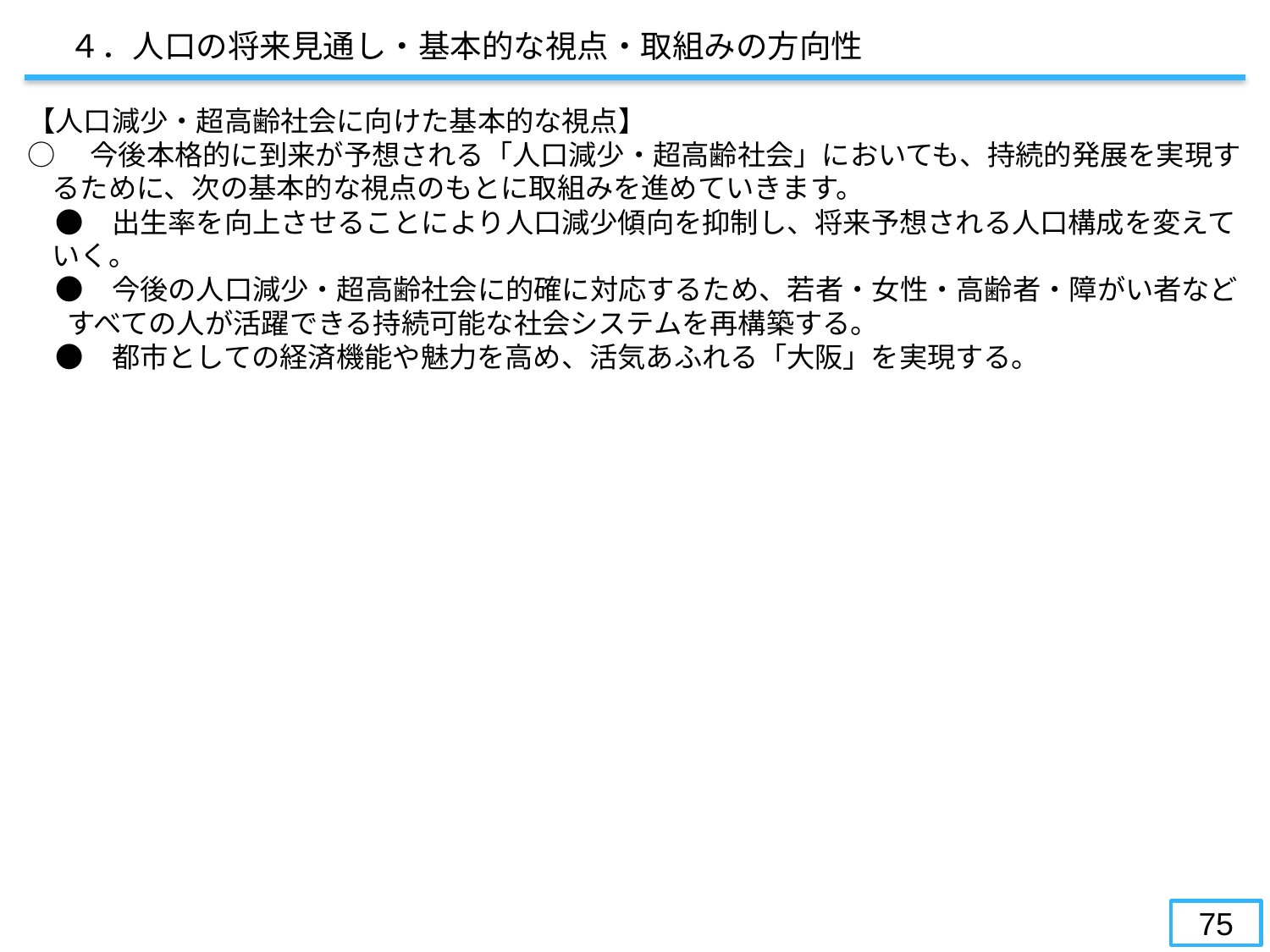

４．人口の将来見通し・基本的な視点・取組みの方向性
【人口減少・超高齢社会に向けた基本的な視点】
○　今後本格的に到来が予想される「人口減少・超高齢社会」においても、持続的発展を実現するために、次の基本的な視点のもとに取組みを進めていきます。
　●　出生率を向上させることにより人口減少傾向を抑制し、将来予想される人口構成を変えていく。
　●　今後の人口減少・超高齢社会に的確に対応するため、若者・女性・高齢者・障がい者などすべての人が活躍できる持続可能な社会システムを再構築する。
　●　都市としての経済機能や魅力を高め、活気あふれる「大阪」を実現する。
75